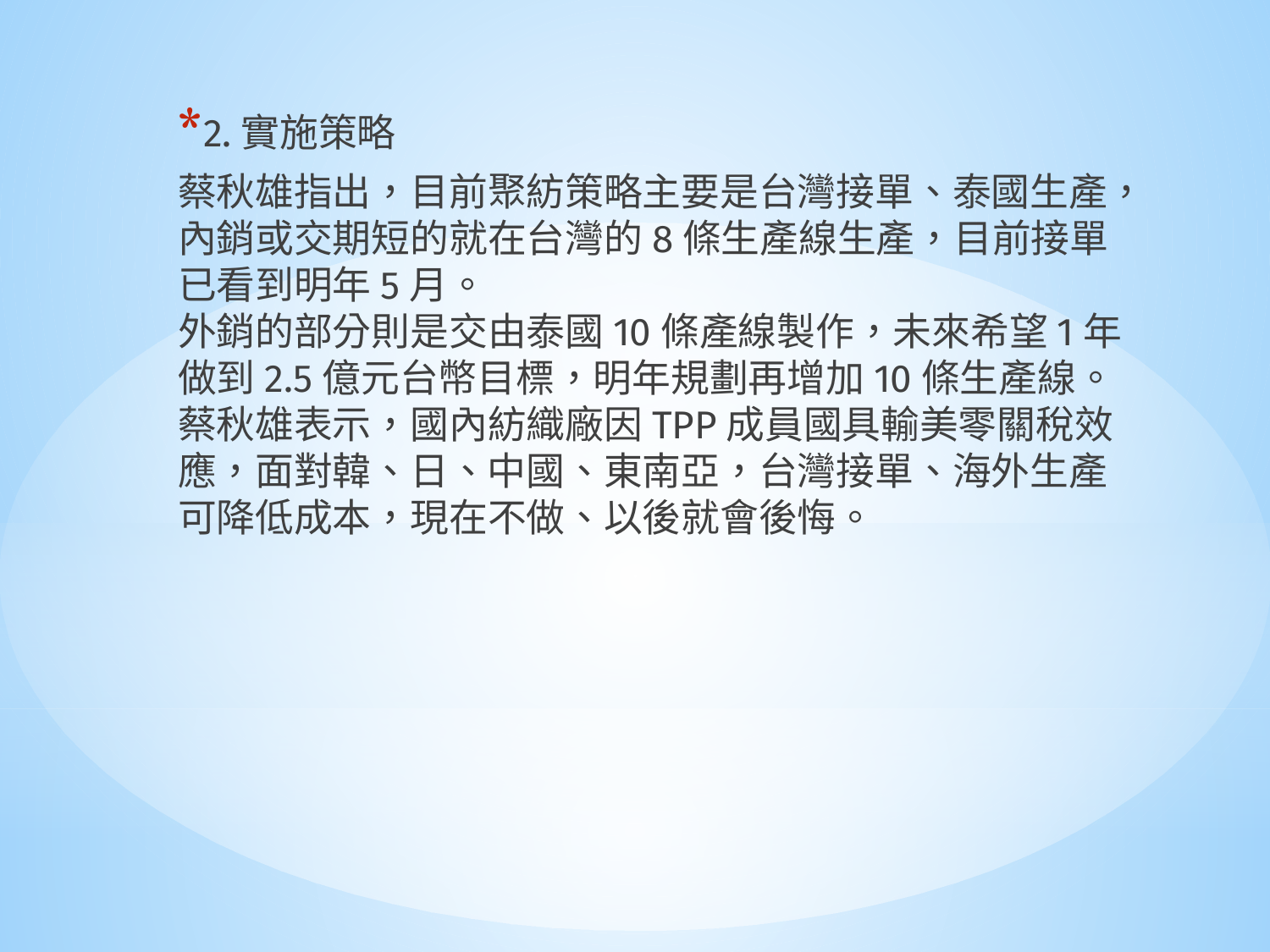

2.實施策略
蔡秋雄指出，目前聚紡策略主要是台灣接單、泰國生產，內銷或交期短的就在台灣的8條生產線生產，目前接單已看到明年5月。
外銷的部分則是交由泰國10條產線製作，未來希望1年做到2.5億元台幣目標，明年規劃再增加10條生產線。
蔡秋雄表示，國內紡織廠因TPP成員國具輸美零關稅效應，面對韓、日、中國、東南亞，台灣接單、海外生產可降低成本，現在不做、以後就會後悔。